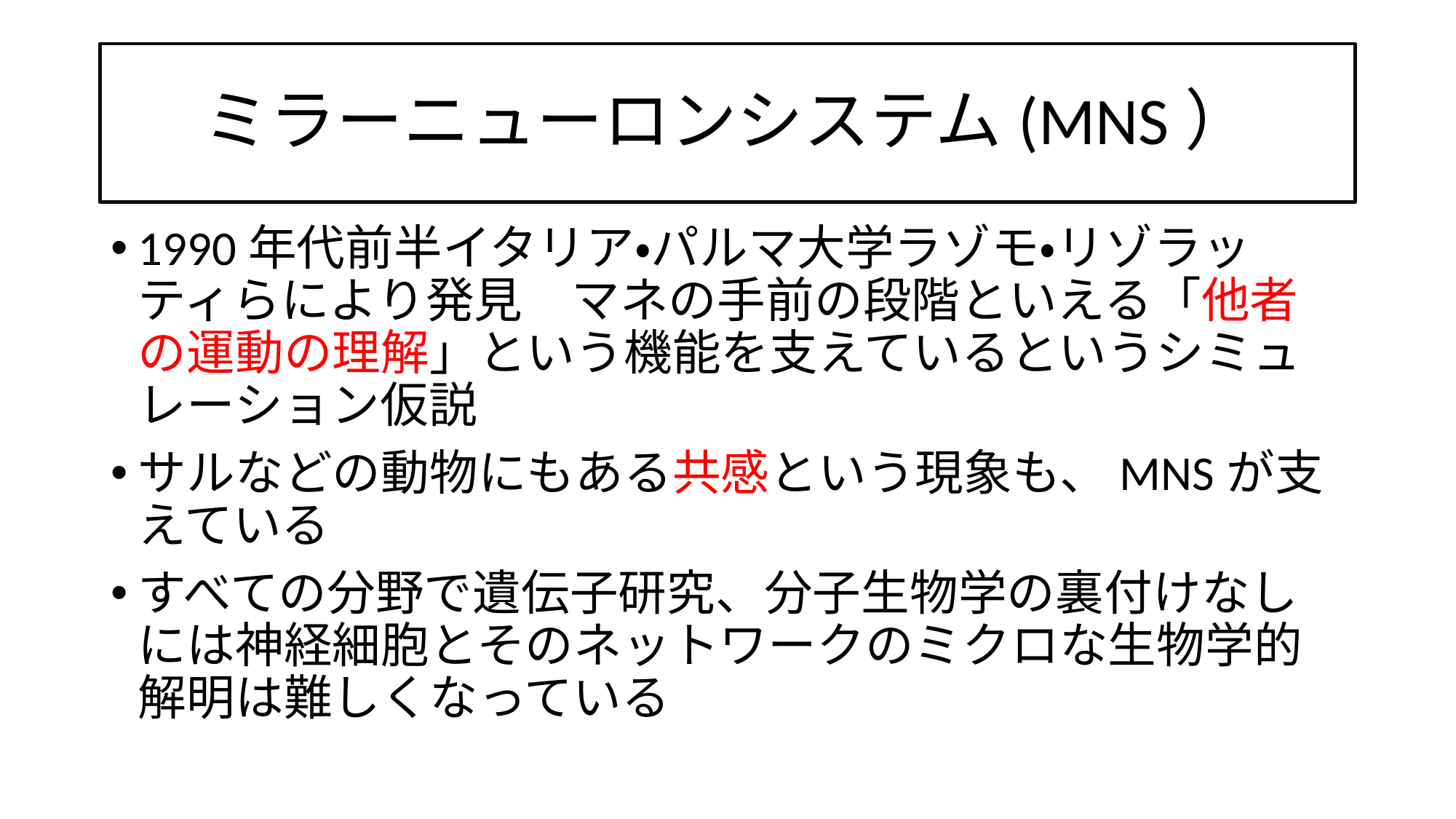

# ミラーニューロンシステム(MNS）
1990年代前半イタリア・パルマ大学ラゾモ・リゾラッティらにより発見　マネの手前の段階といえる「他者の運動の理解」という機能を支えているというシミュレーション仮説
サルなどの動物にもある共感という現象も、MNSが支えている
すべての分野で遺伝子研究、分子生物学の裏付けなしには神経細胞とそのネットワークのミクロな生物学的解明は難しくなっている